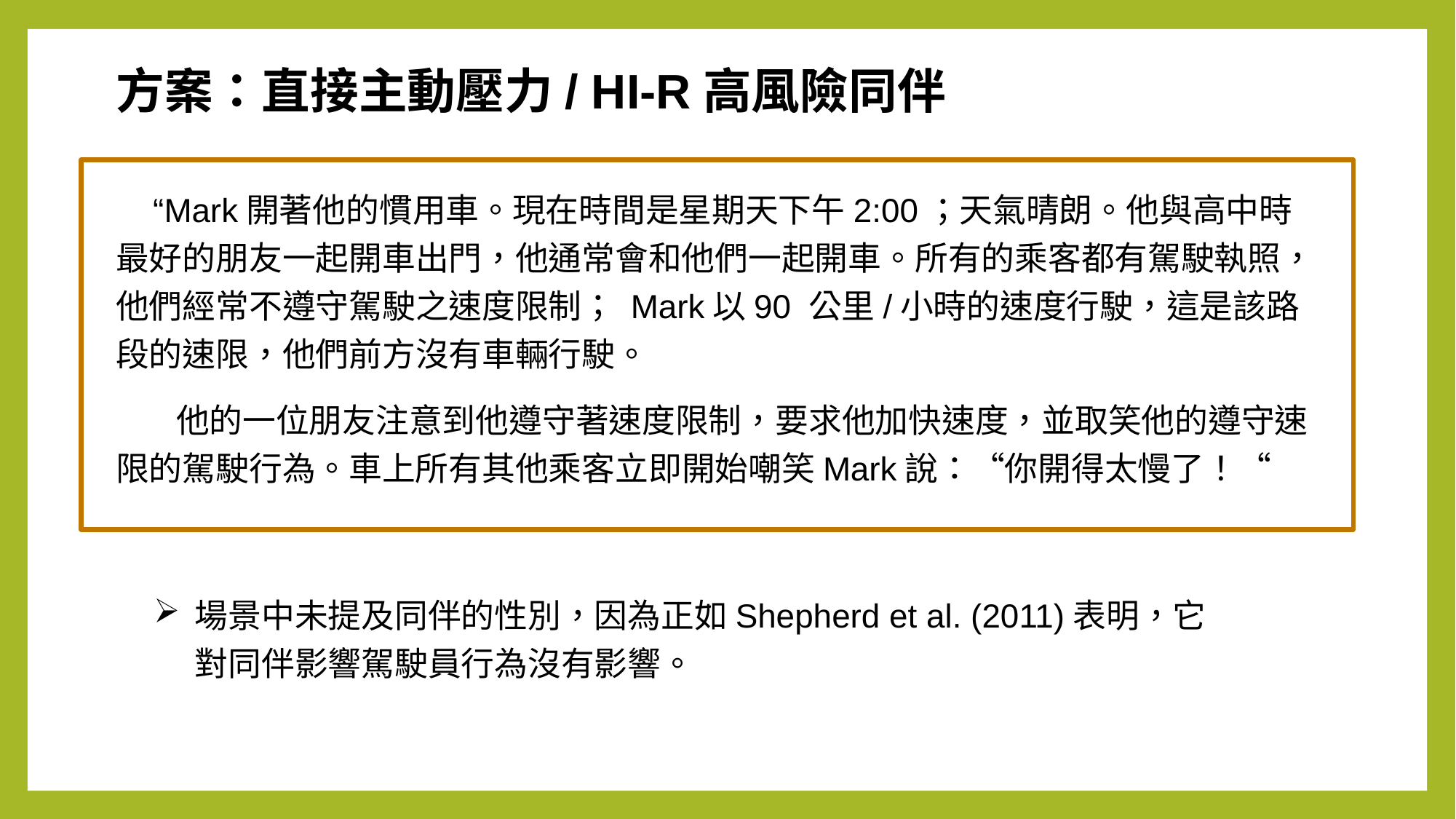

方案：直接主動壓力/ HI-R高風險同伴

    “Mark開著他的慣用車。現在時間是星期天下午2:00；天氣晴朗。他與高中時最好的朋友一起開車出門，他通常會和他們一起開車。所有的乘客都有駕駛執照，他們經常不遵守駕駛之速度限制； Mark以90 公里/小時的速度行駛，這是該路段的速限，他們前方沒有車輛行駛。
       他的一位朋友注意到他遵守著速度限制，要求他加快速度，並取笑他的遵守速限的駕駛行為。車上所有其他乘客立即開始嘲笑Mark說：“你開得太慢了！“
場景中未提及同伴的性別，因為正如Shepherd et al. (2011)表明，它對同伴影響駕駛員行為沒有影響。